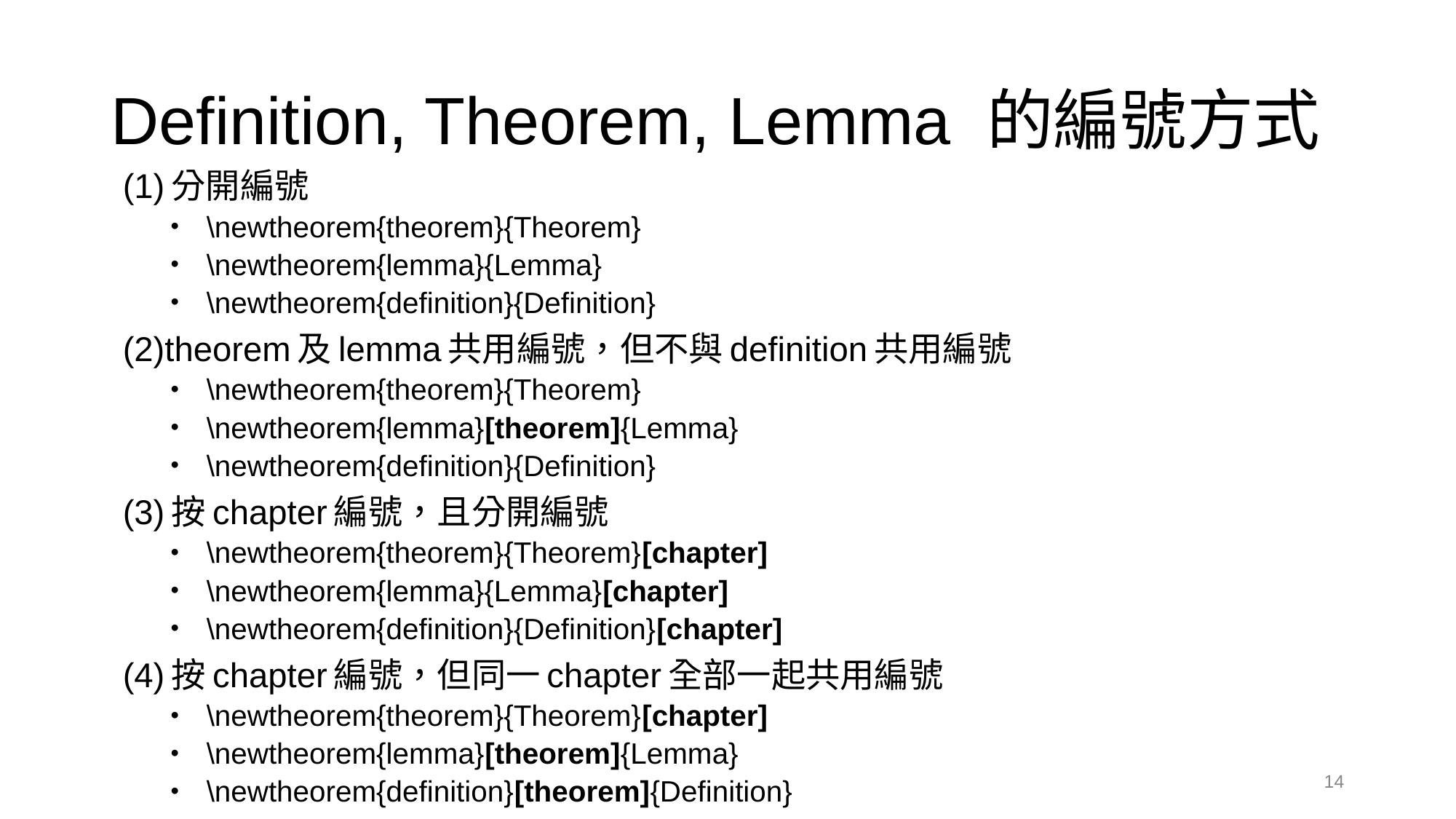

# Definition, Theorem, Lemma 的編號方式
(1)分開編號
\newtheorem{theorem}{Theorem}
\newtheorem{lemma}{Lemma}
\newtheorem{definition}{Definition}
(2)theorem及lemma共用編號，但不與definition共用編號
\newtheorem{theorem}{Theorem}
\newtheorem{lemma}[theorem]{Lemma}
\newtheorem{definition}{Definition}
(3)按chapter編號，且分開編號
\newtheorem{theorem}{Theorem}[chapter]
\newtheorem{lemma}{Lemma}[chapter]
\newtheorem{definition}{Definition}[chapter]
(4)按chapter編號，但同一chapter全部一起共用編號
\newtheorem{theorem}{Theorem}[chapter]
\newtheorem{lemma}[theorem]{Lemma}
\newtheorem{definition}[theorem]{Definition}

14